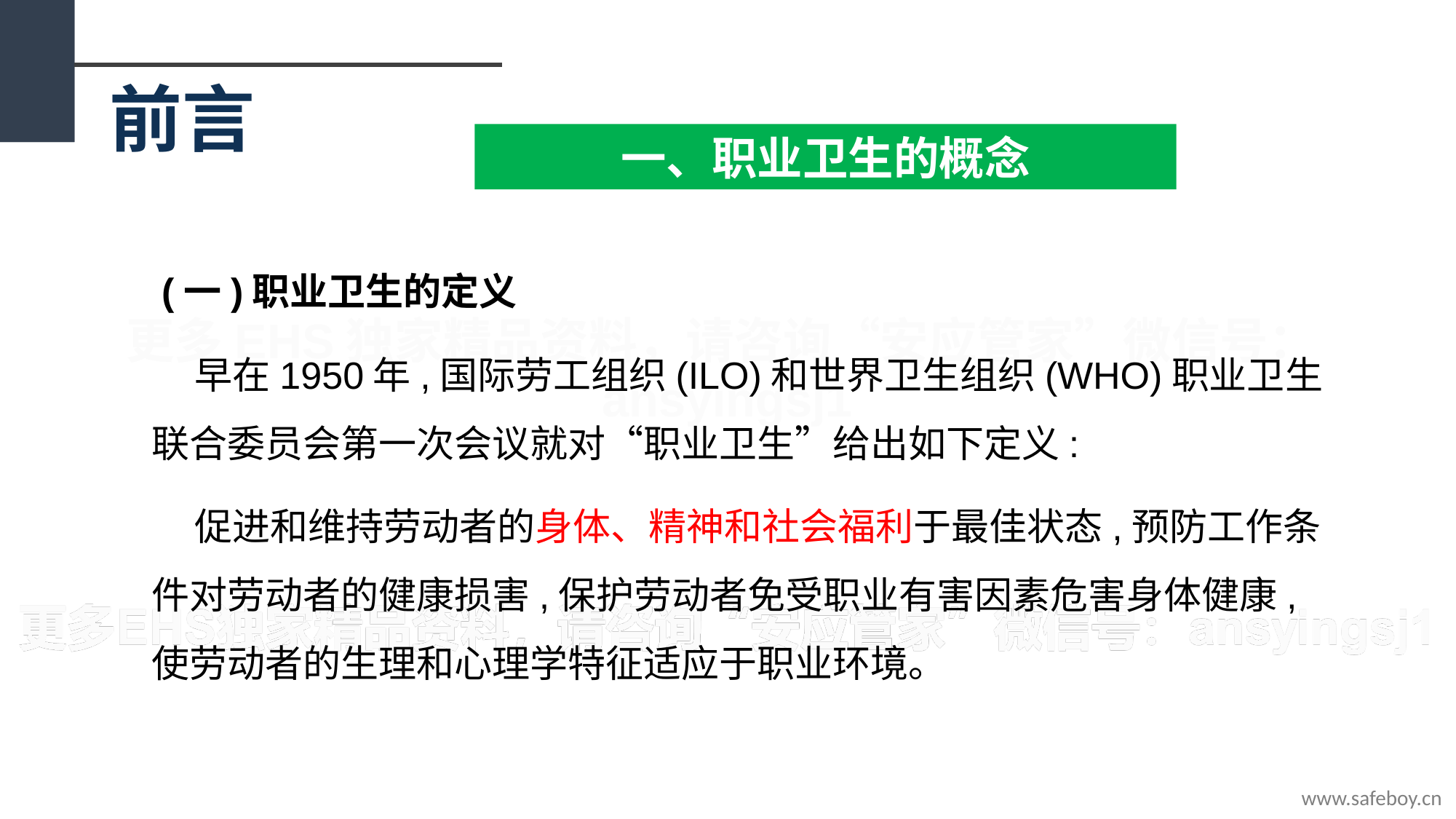

前言
一、职业卫生的概念
 (一)职业卫生的定义
    早在1950年,国际劳工组织(ILO)和世界卫生组织(WHO)职业卫生联合委员会第一次会议就对“职业卫生”给出如下定义:
    促进和维持劳动者的身体、精神和社会福利于最佳状态,预防工作条件对劳动者的健康损害,保护劳动者免受职业有害因素危害身体健康,使劳动者的生理和心理学特征适应于职业环境。